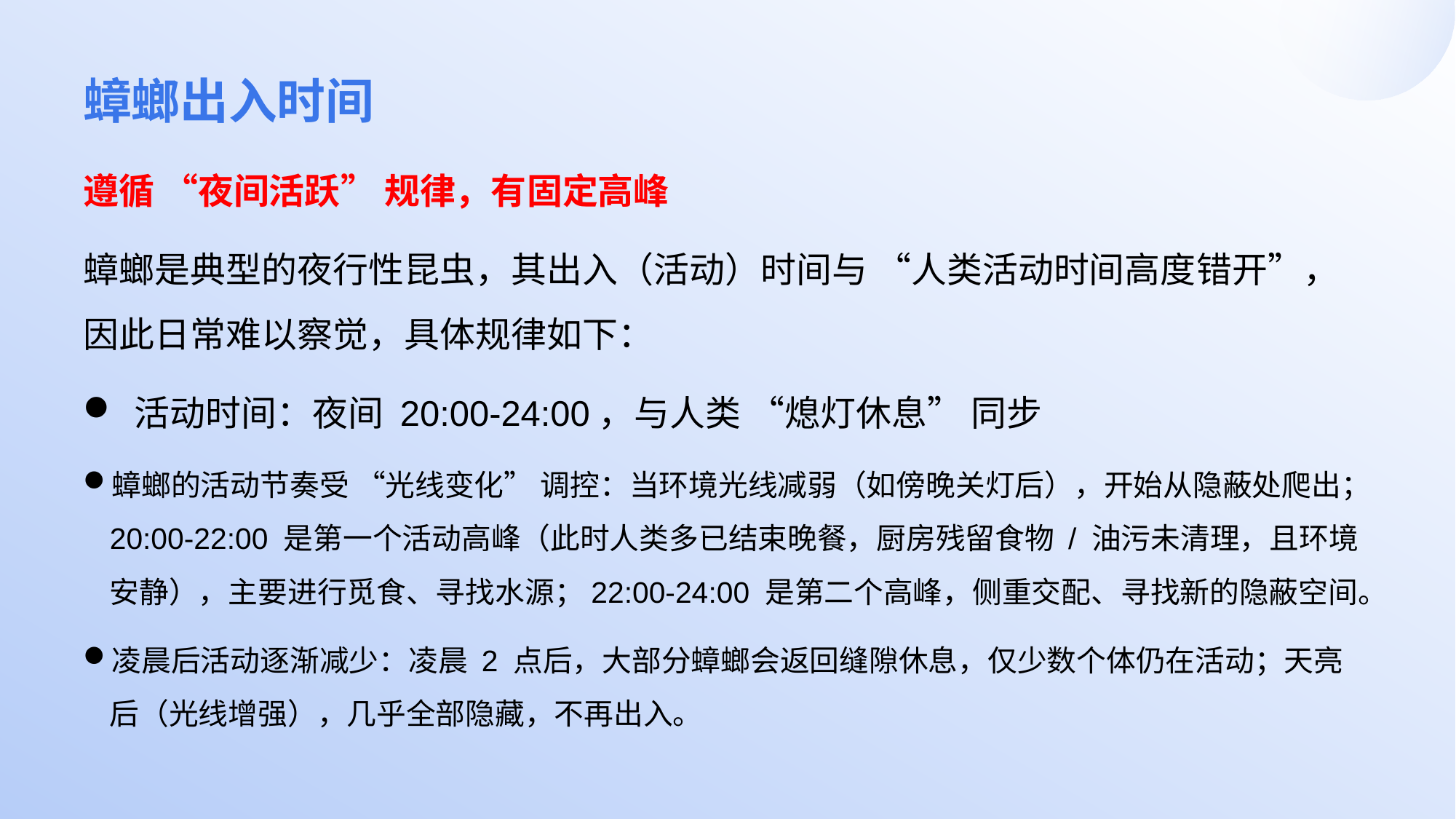

# 蟑螂出入时间
遵循 “夜间活跃” 规律，有固定高峰
蟑螂是典型的夜行性昆虫，其出入（活动）时间与 “人类活动时间高度错开”，因此日常难以察觉，具体规律如下：
 活动时间：夜间 20:00-24:00，与人类 “熄灯休息” 同步
蟑螂的活动节奏受 “光线变化” 调控：当环境光线减弱（如傍晚关灯后），开始从隐蔽处爬出；20:00-22:00 是第一个活动高峰（此时人类多已结束晚餐，厨房残留食物 / 油污未清理，且环境安静），主要进行觅食、寻找水源；22:00-24:00 是第二个高峰，侧重交配、寻找新的隐蔽空间。
凌晨后活动逐渐减少：凌晨 2 点后，大部分蟑螂会返回缝隙休息，仅少数个体仍在活动；天亮后（光线增强），几乎全部隐藏，不再出入。